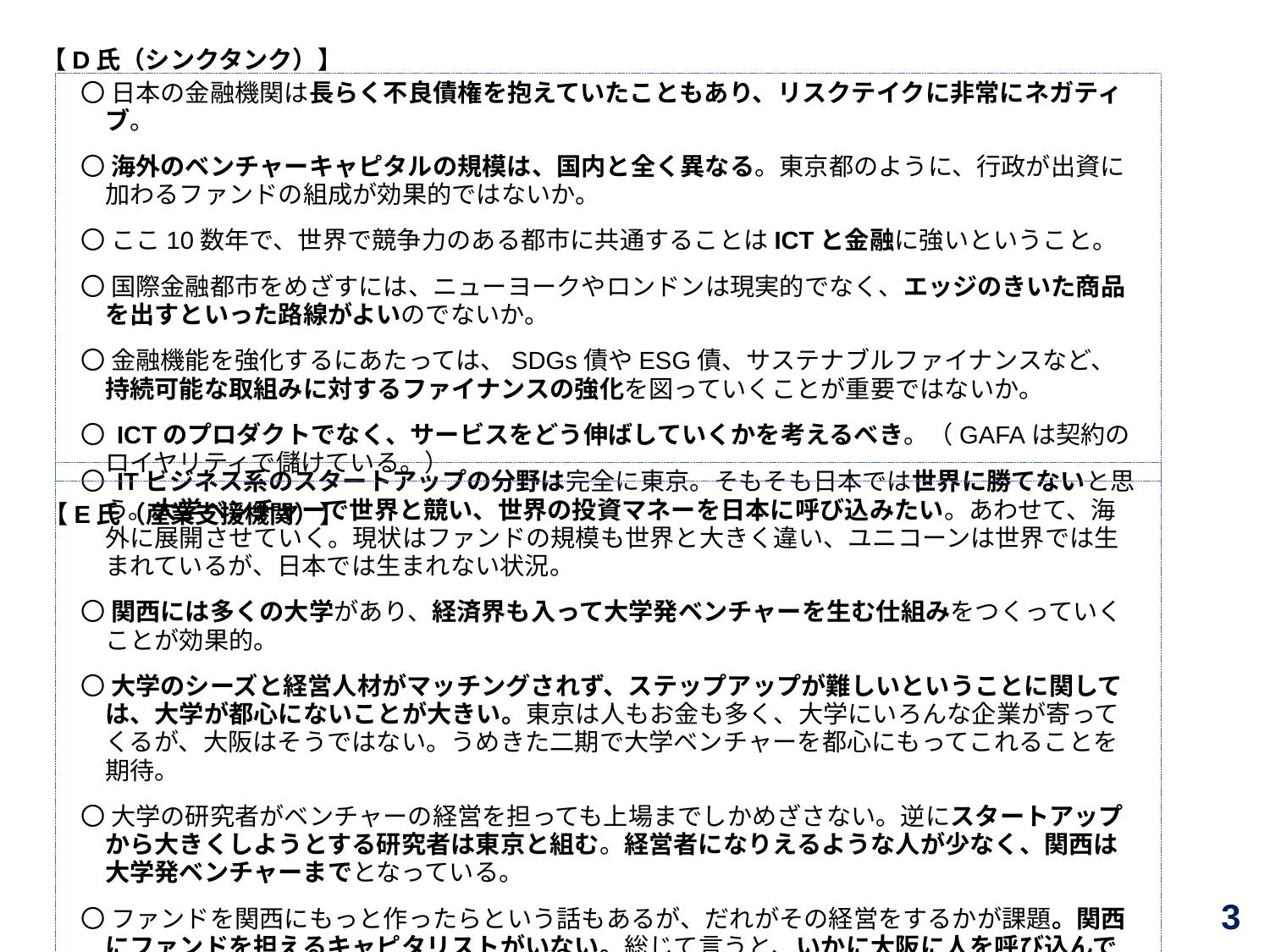

【D氏（シンクタンク）】
〇 日本の金融機関は長らく不良債権を抱えていたこともあり、リスクテイクに非常にネガティブ。
〇 海外のベンチャーキャピタルの規模は、国内と全く異なる。東京都のように、行政が出資に加わるファンドの組成が効果的ではないか。
〇 ここ10数年で、世界で競争力のある都市に共通することはICTと金融に強いということ。
〇 国際金融都市をめざすには、ニューヨークやロンドンは現実的でなく、エッジのきいた商品を出すといった路線がよいのでないか。
〇 金融機能を強化するにあたっては、SDGs債やESG債、サステナブルファイナンスなど、持続可能な取組みに対するファイナンスの強化を図っていくことが重要ではないか。
〇 ICTのプロダクトでなく、サービスをどう伸ばしていくかを考えるべき。（GAFAは契約のロイヤリティで儲けている。）
【E氏（産業支援機関）】
〇 ITビジネス系のスタートアップの分野は完全に東京。そもそも日本では世界に勝てないと思う。大学ベンチャーで世界と競い、世界の投資マネーを日本に呼び込みたい。あわせて、海外に展開させていく。現状はファンドの規模も世界と大きく違い、ユニコーンは世界では生まれているが、日本では生まれない状況。
〇 関西には多くの大学があり、経済界も入って大学発ベンチャーを生む仕組みをつくっていくことが効果的。
〇 大学のシーズと経営人材がマッチングされず、ステップアップが難しいということに関しては、大学が都心にないことが大きい。東京は人もお金も多く、大学にいろんな企業が寄ってくるが、大阪はそうではない。うめきた二期で大学ベンチャーを都心にもってこれることを期待。
〇 大学の研究者がベンチャーの経営を担っても上場までしかめざさない。逆にスタートアップから大きくしようとする研究者は東京と組む。経営者になりえるような人が少なく、関西は大学発ベンチャーまでとなっている。
〇 ファンドを関西にもっと作ったらという話もあるが、だれがその経営をするかが課題。関西にファンドを担えるキャピタリストがいない。総じて言うと、いかに大阪に人を呼び込んでくるか。
3